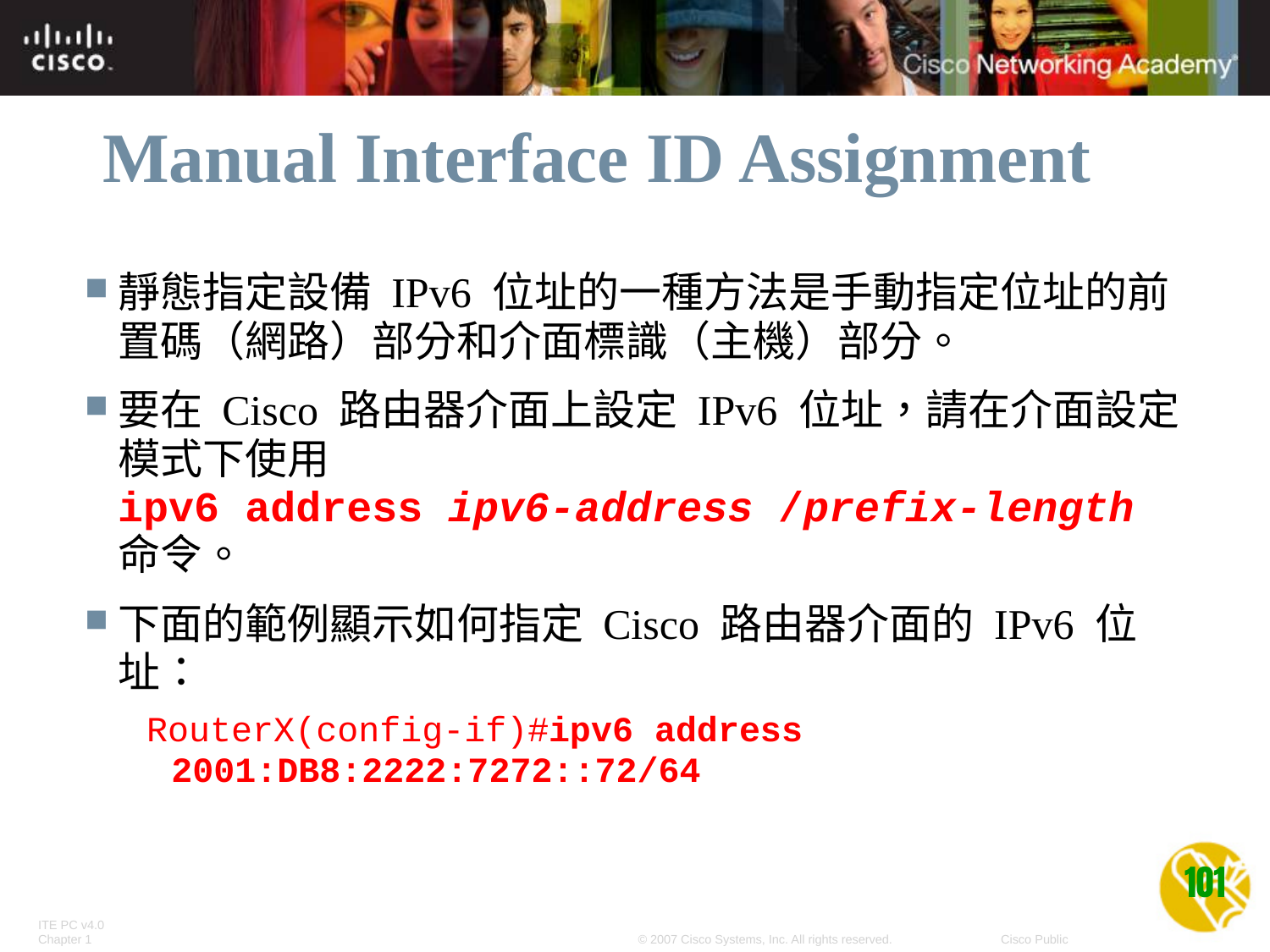

# Manual Interface ID Assignment
靜態指定設備 IPv6 位址的一種方法是手動指定位址的前置碼（網路）部分和介面標識（主機）部分。
要在 Cisco 路由器介面上設定 IPv6 位址，請在介面設定模式下使用
ipv6 address ipv6-address /prefix-length 命令。
下面的範例顯示如何指定 Cisco 路由器介面的 IPv6 位址：
RouterX(config-if)#ipv6 address 2001:DB8:2222:7272::72/64